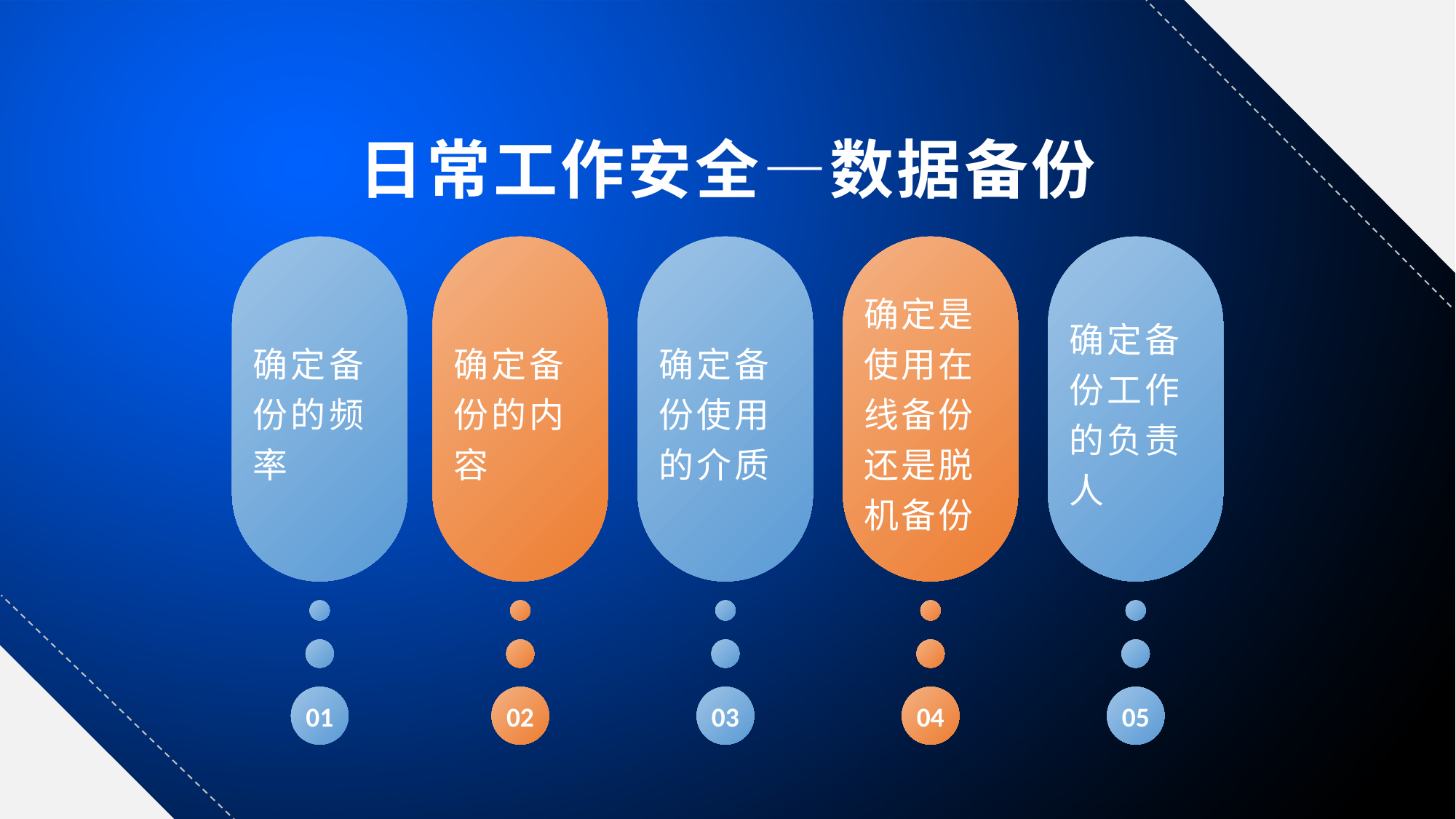

日常工作安全—数据备份

确定备份的频率
确定备份的内容
确定备份使用的介质
确定是使用在线备份还是脱机备份
确定备份工作的负责人

01
02
03
04
05